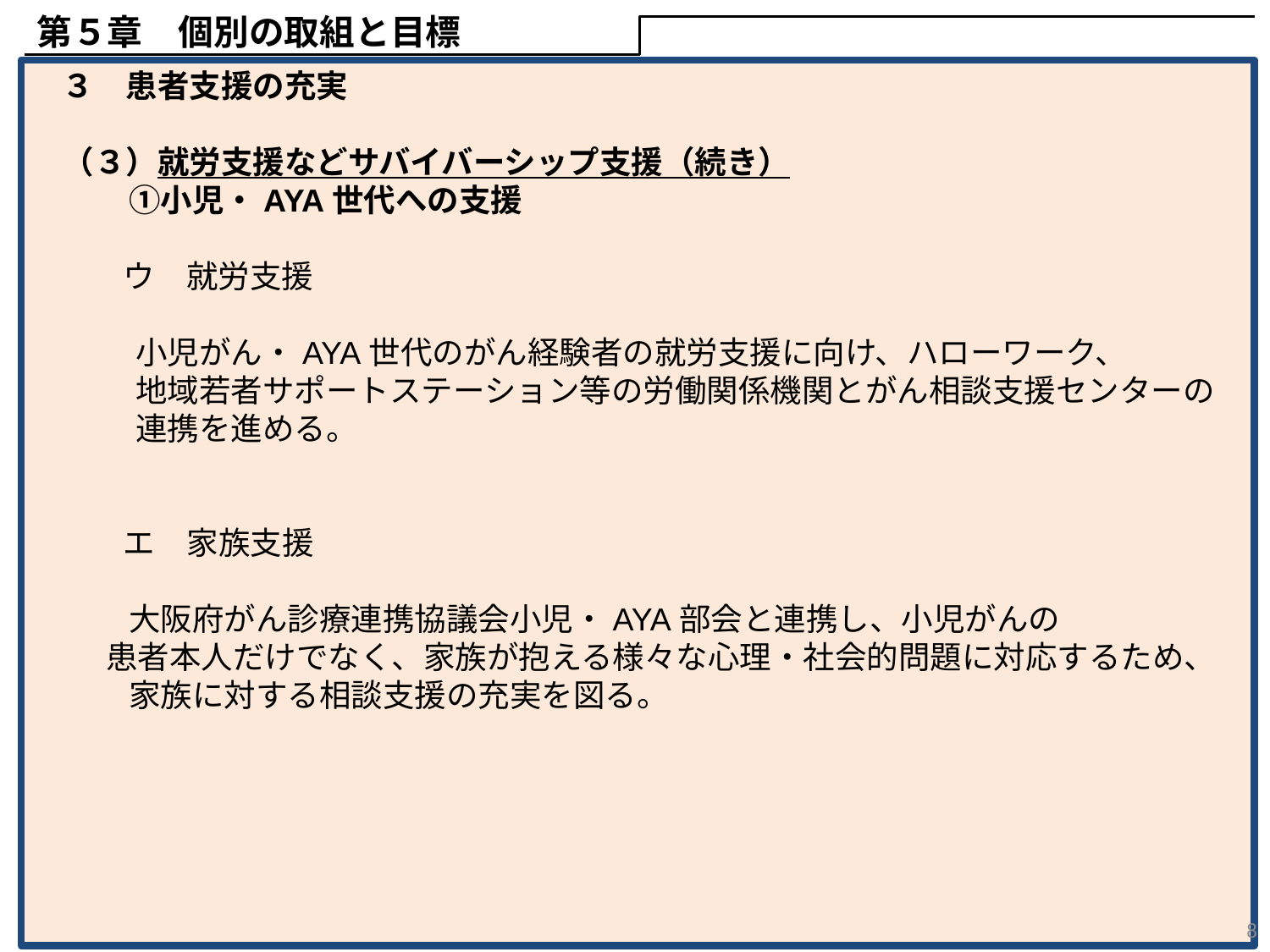

第５章　個別の取組と目標
   ３　患者支援の充実

   （３）就労支援などサバイバーシップ支援（続き）
　　　①小児・AYA世代への支援

      　 ウ　就労支援

　　　 小児がん・AYA世代のがん経験者の就労支援に向け、ハローワーク、
　　　 地域若者サポートステーション等の労働関係機関とがん相談支援センターの
　　　 連携を進める。

       　エ　家族支援

　　　大阪府がん診療連携協議会小児・AYA部会と連携し、小児がんの
         患者本人だけでなく、家族が抱える様々な心理・社会的問題に対応するため、
　　　家族に対する相談支援の充実を図る。
8